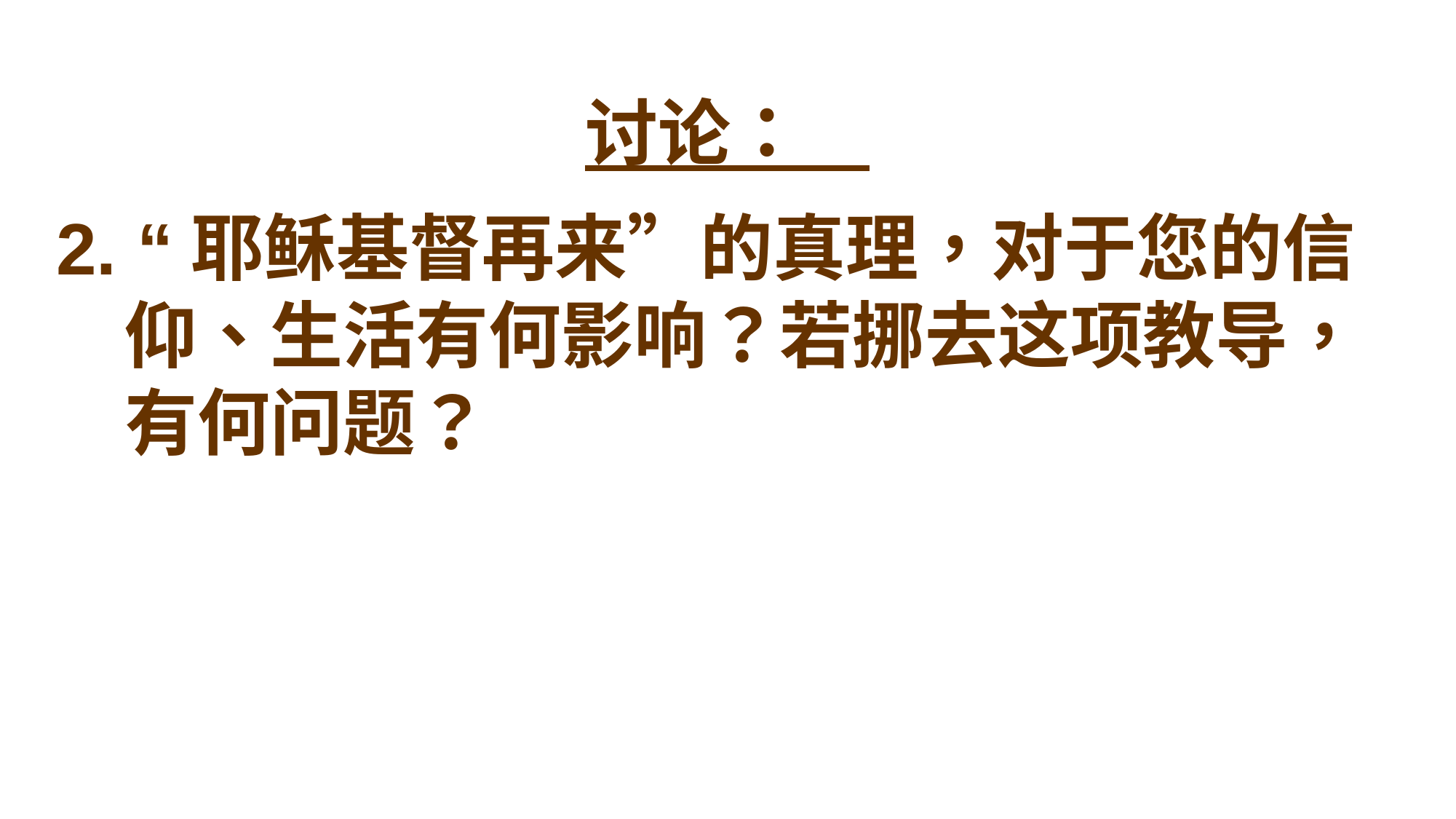

讨论：
2. “耶稣基督再来”的真理，对于您的信仰、生活有何影响？若挪去这项教导，有何问题？